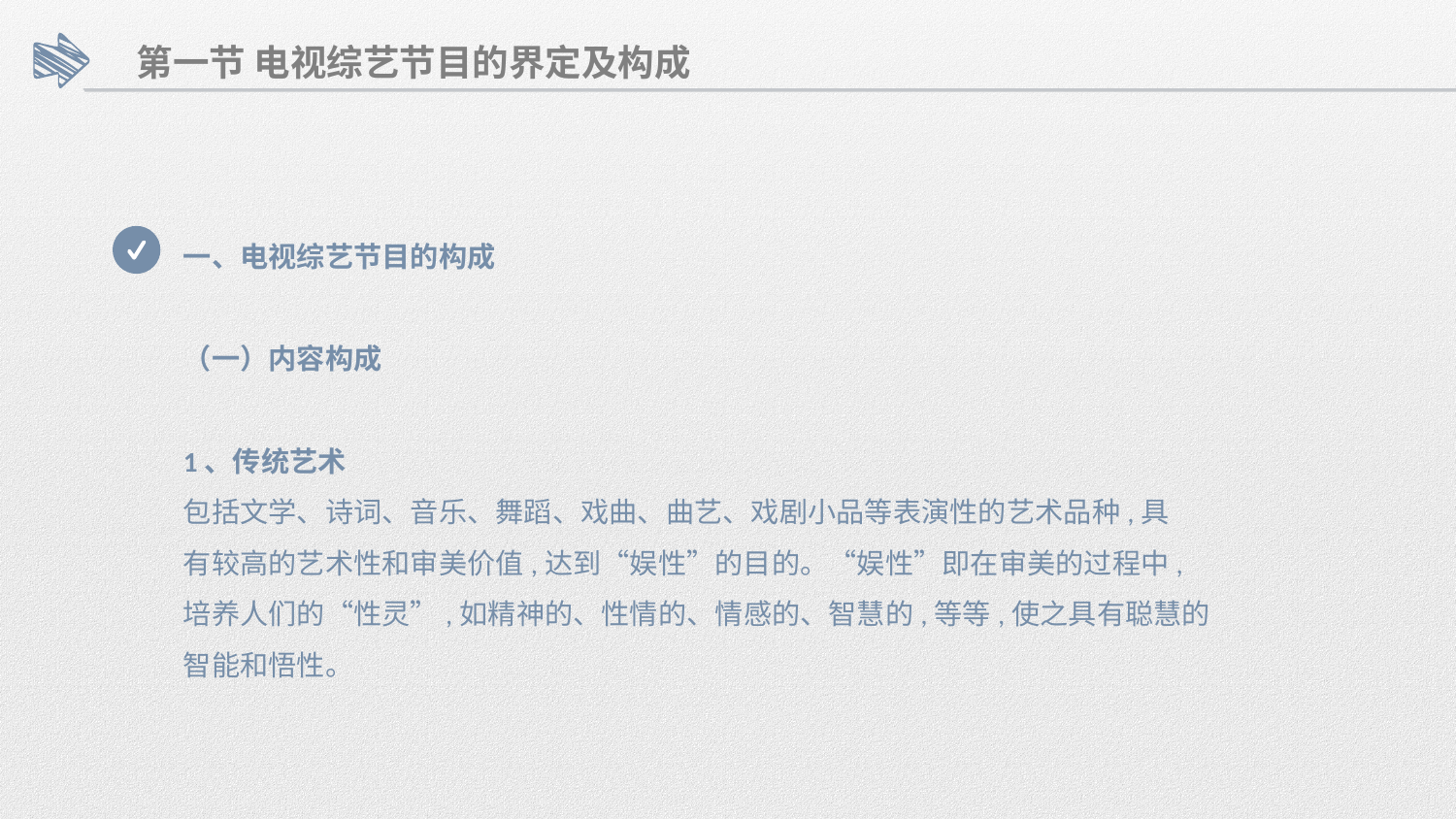

第一节 电视综艺节目的界定及构成
一、电视综艺节目的构成

（一）内容构成

1、传统艺术
包括文学、诗词、音乐、舞蹈、戏曲、曲艺、戏剧小品等表演性的艺术品种,具
有较高的艺术性和审美价值,达到“娱性”的目的。“娱性”即在审美的过程中,
培养人们的“性灵”,如精神的、性情的、情感的、智慧的,等等,使之具有聪慧的
智能和悟性。